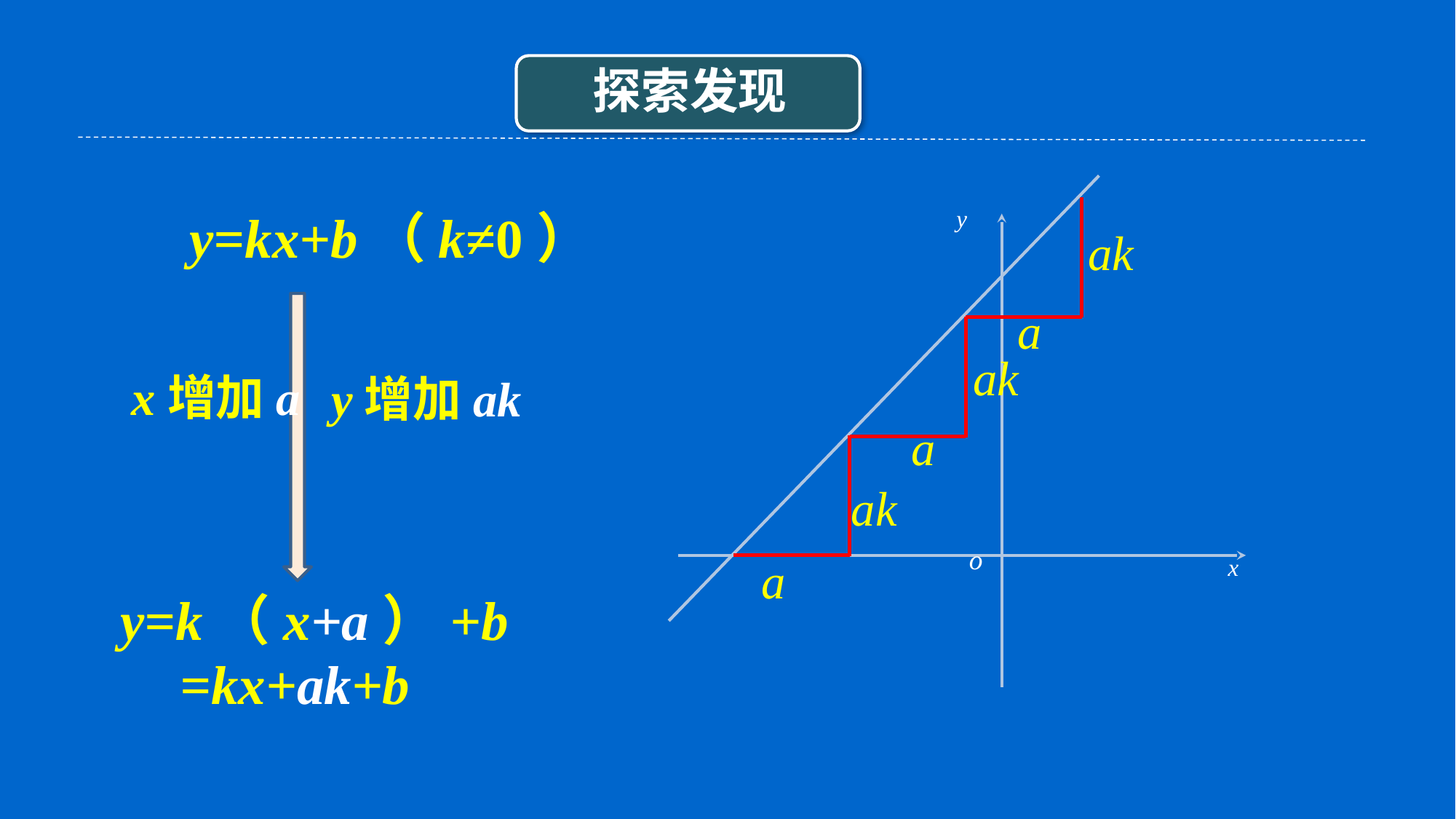

探索发现
y
o
x
y=kx+b（k≠0）
ak

a
ak
x增加a
y增加ak
a
ak
a
y=k（x+a）+b
=kx+ak+b